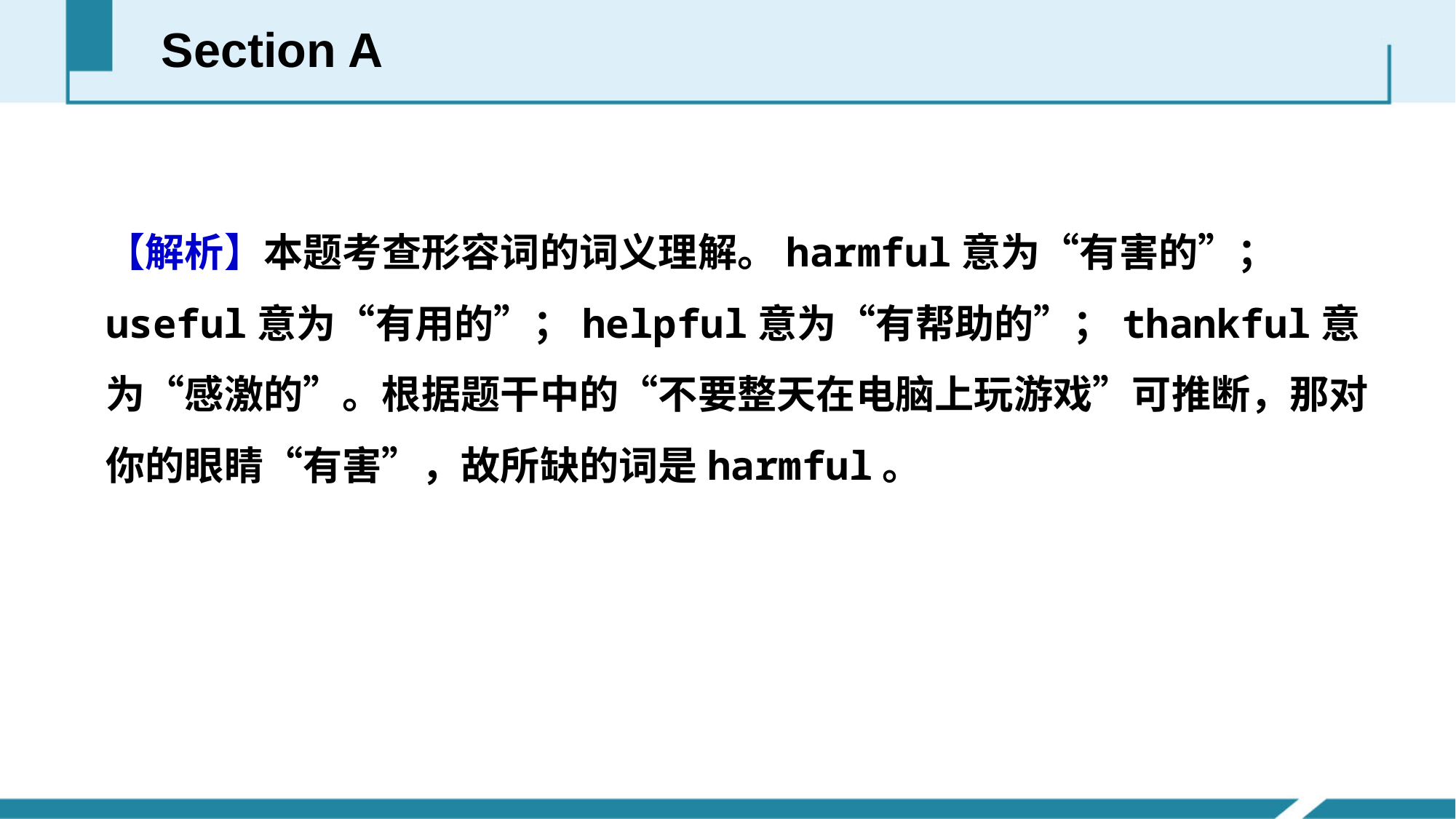

Section A
【解析】本题考查形容词的词义理解。harmful意为“有害的”；useful意为“有用的”；helpful意为“有帮助的”；thankful意为“感激的”。根据题干中的“不要整天在电脑上玩游戏”可推断，那对你的眼睛“有害”，故所缺的词是harmful。